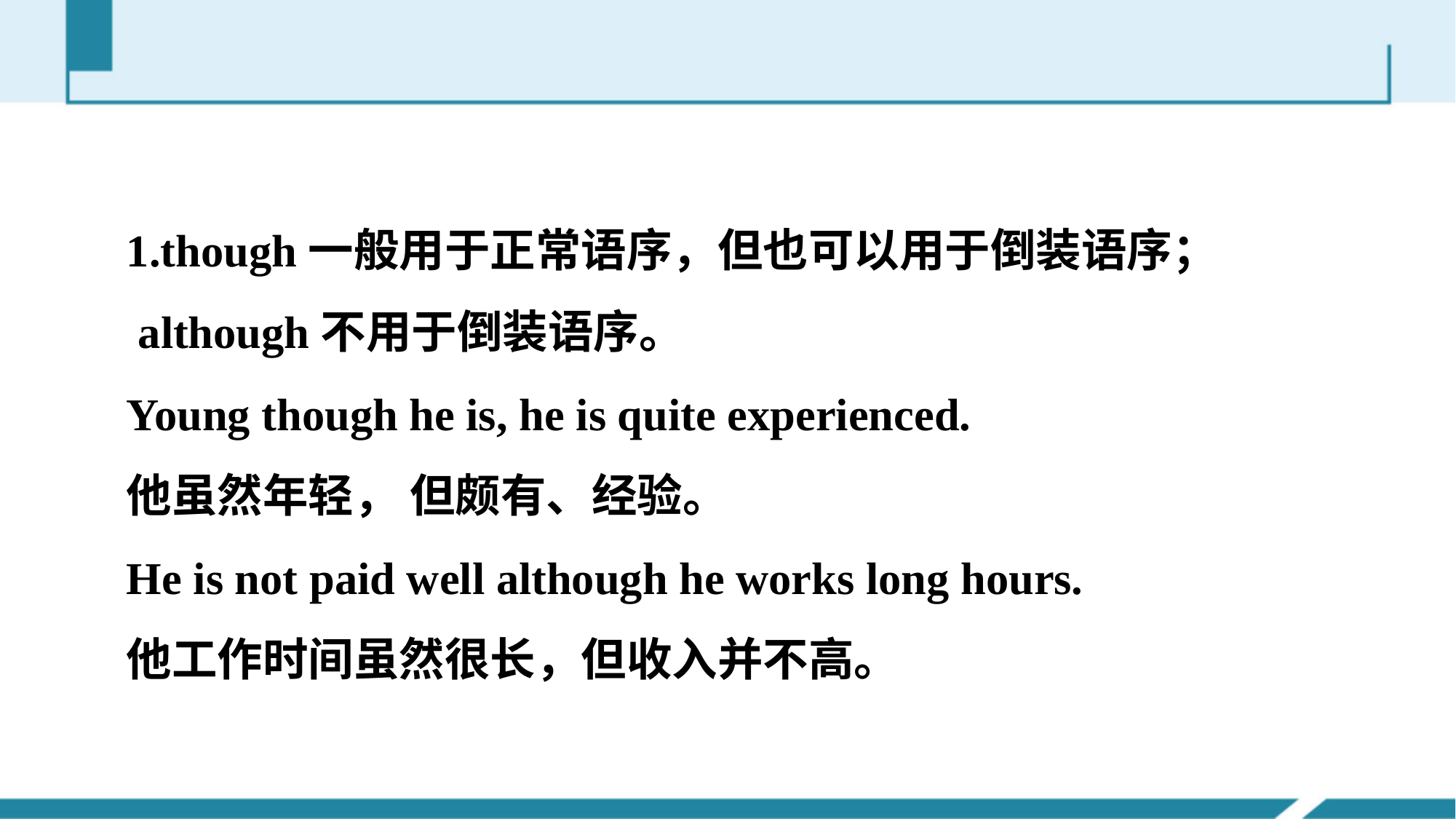

1.though一般用于正常语序，但也可以用于倒装语序；
 although不用于倒装语序。
Young though he is, he is quite experienced.
他虽然年轻， 但颇有、经验。
He is not paid well although he works long hours.
他工作时间虽然很长，但收入并不高。